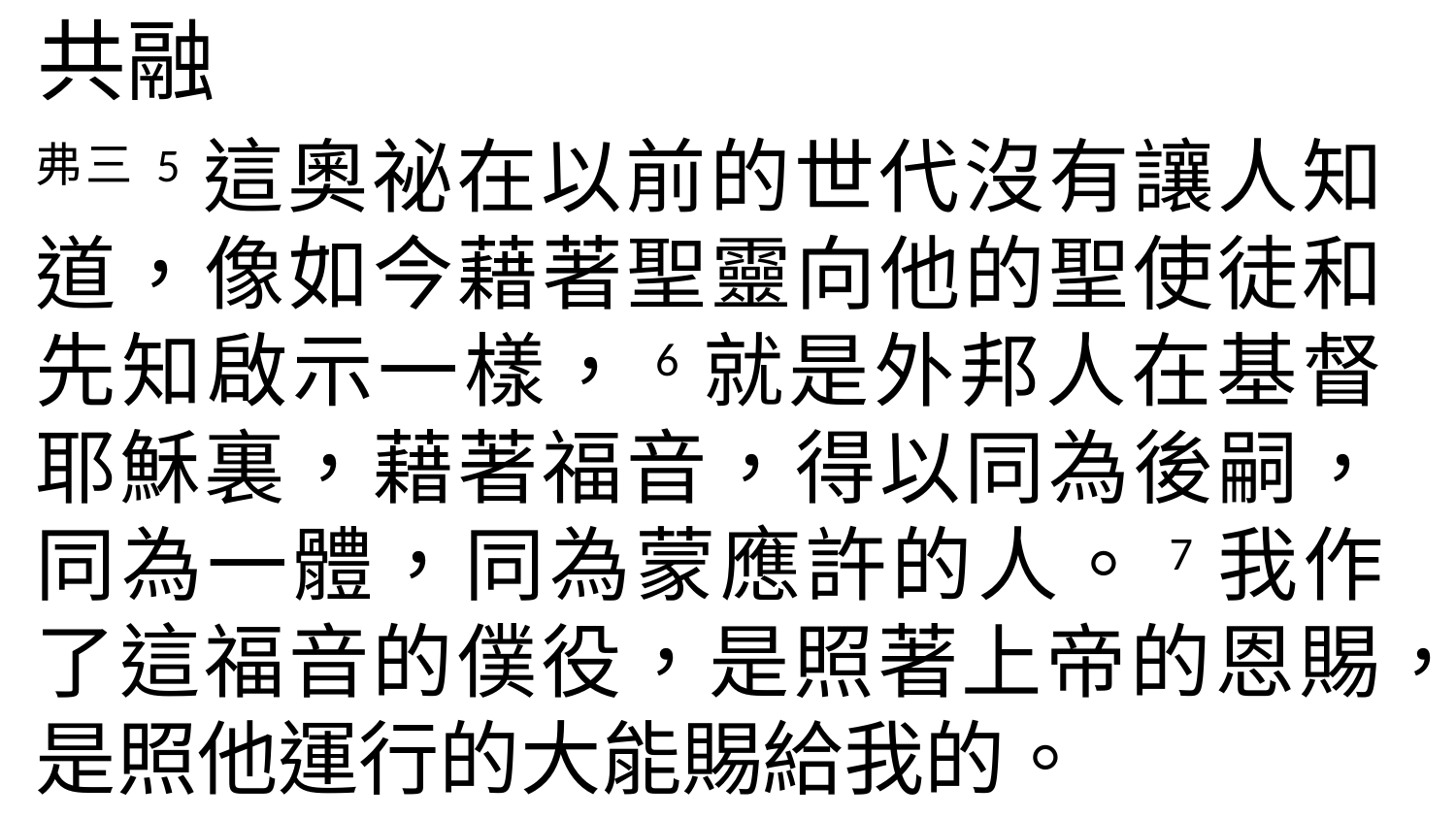

共融
弗三5這奧祕在以前的世代沒有讓人知道，像如今藉著聖靈向他的聖使徒和先知啟示一樣，6就是外邦人在基督耶穌裏，藉著福音，得以同為後嗣，同為一體，同為蒙應許的人。7我作了這福音的僕役，是照著上帝的恩賜，是照他運行的大能賜給我的。